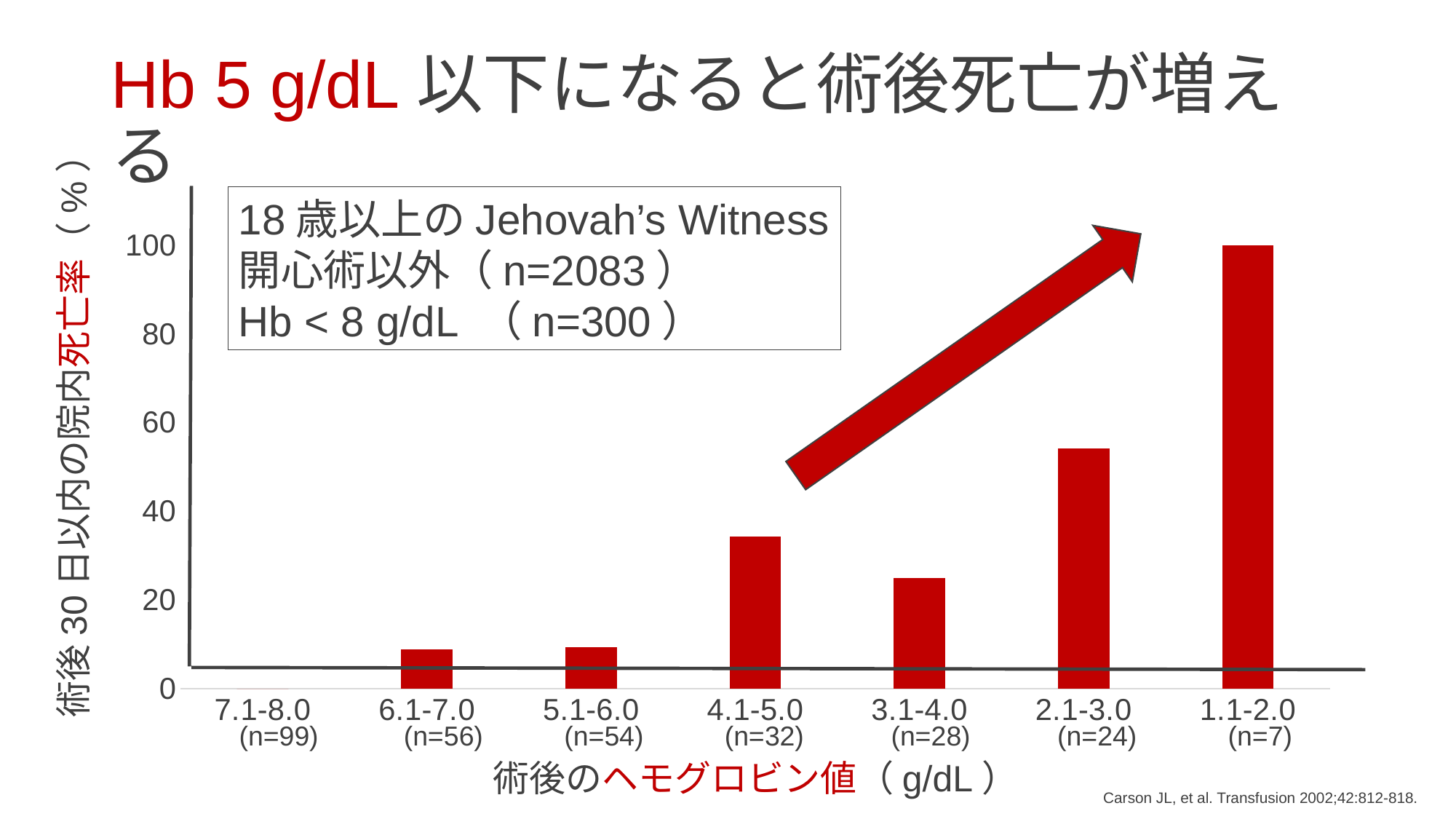

# Hb 5 g/dL以下になると術後死亡が増える
18歳以上のJehovah’s Witness
開心術以外（n=2083）
Hb < 8 g/dL （n=300）

### Chart

| Category | Mortality |
|---|---|
| 7.1-8.0 | 0.0 |
| 6.1-7.0 | 8.9 |
| 5.1-6.0 | 9.3 |
| 4.1-5.0 | 34.4 |
| 3.1-4.0 | 25.0 |
| 2.1-3.0 | 54.2 |
| 1.1-2.0 | 100.0 |
術後30日以内の院内死亡率（%）
(n=99)
(n=56)
(n=54)
(n=32)
(n=28)
(n=24)
(n=7)
術後のヘモグロビン値（g/dL）
Carson JL, et al. Transfusion 2002;42:812-818.